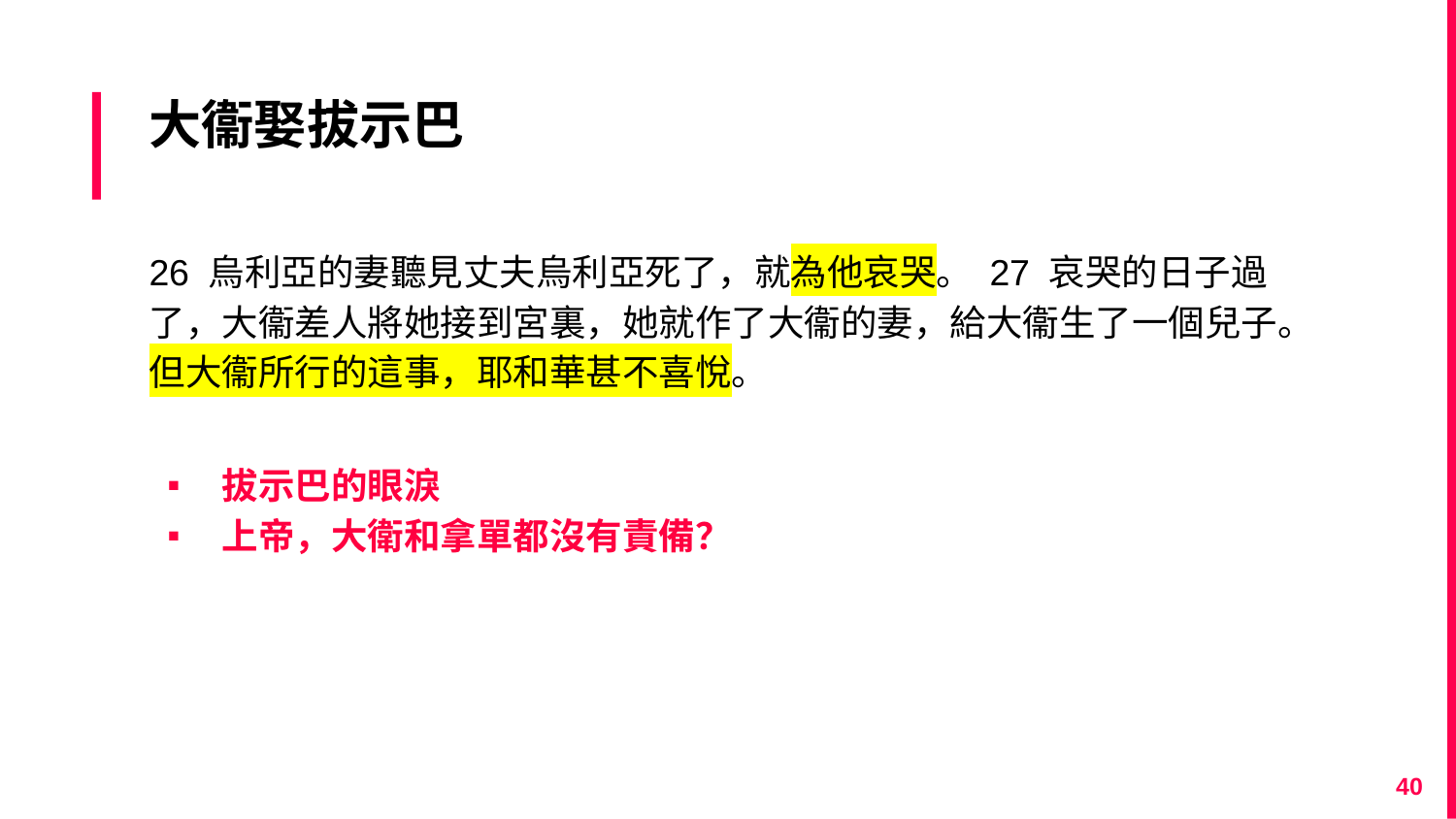

# 大衞娶拔示巴
26 烏利亞的妻聽見丈夫烏利亞死了，就為他哀哭。 27 哀哭的日子過了，大衞差人將她接到宮裏，她就作了大衞的妻，給大衞生了一個兒子。但大衞所行的這事，耶和華甚不喜悅。

拔示巴的眼淚
上帝，大衛和拿單都沒有責備？
40